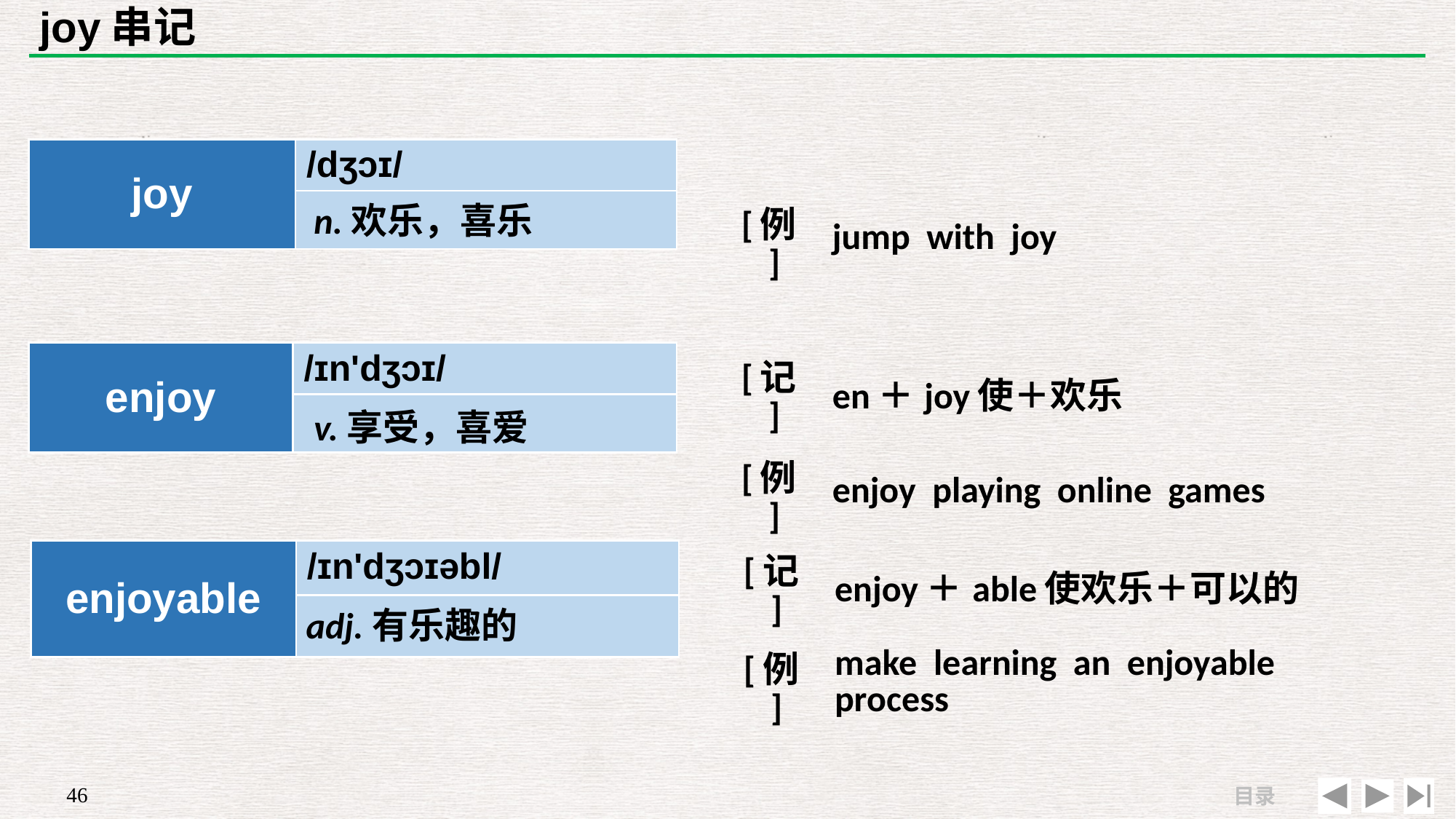

# joy串记

| joy | /dʒɔɪ/ |
| --- | --- |
|  |  |
|  |  |
| --- | --- |
| [例] | jump with joy |
n.欢乐，喜乐
| enjoy | /ɪn'dʒɔɪ/ |
| --- | --- |
|  |  |
| [记] | en＋joy使＋欢乐 |
| --- | --- |
| [例] | enjoy playing online games |
v.享受，喜爱
| [记] | enjoy＋able使欢乐＋可以的 |
| --- | --- |
| [例] | make learning an enjoyable process |
| enjoyable | /ɪn'dʒɔɪəbl/ |
| --- | --- |
|  |  |
adj.有乐趣的